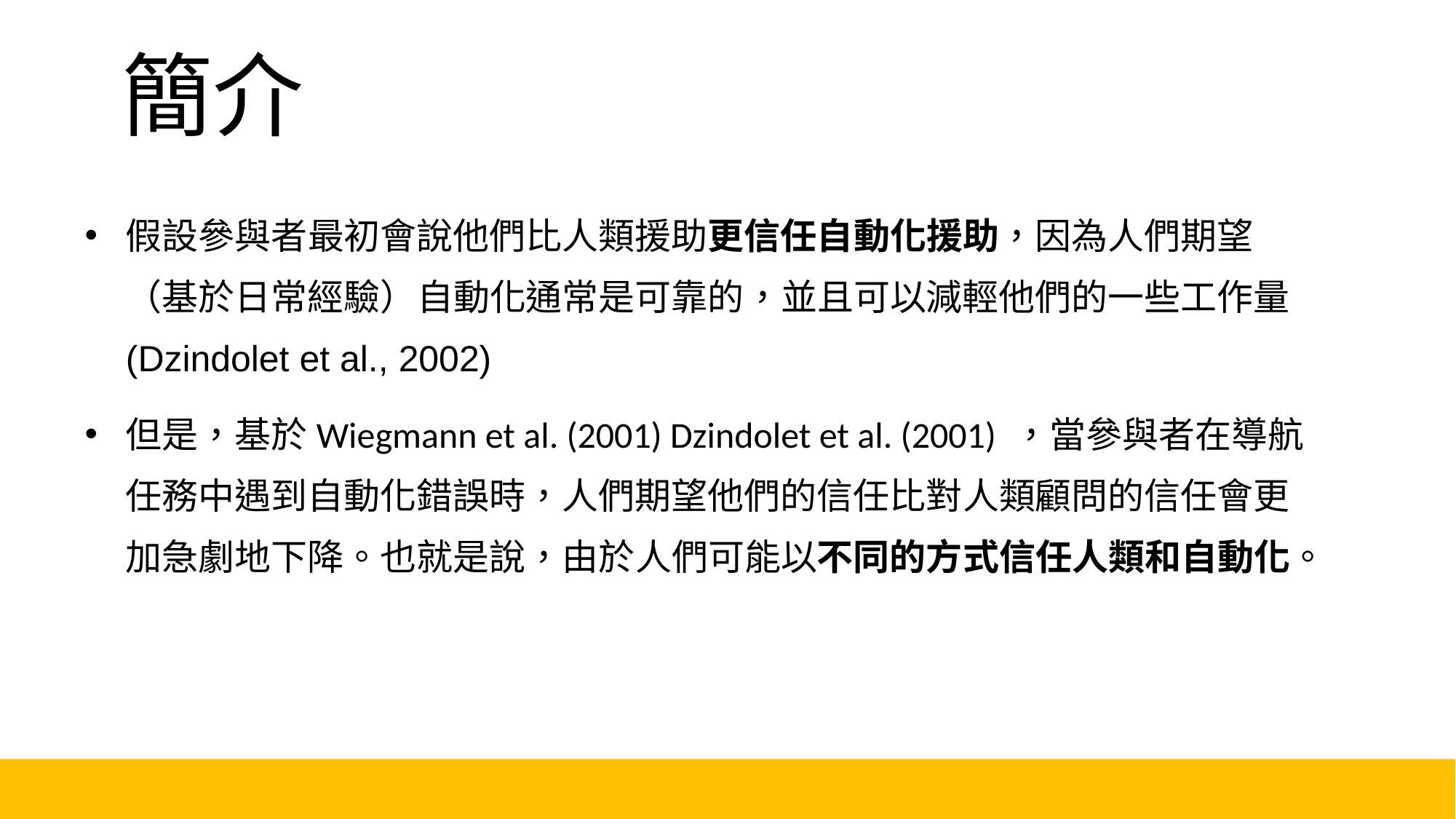

# 簡介
假設參與者最初會說他們比人類援助更信任自動化援助，因為人們期望（基於日常經驗）自動化通常是可靠的，並且可以減輕他們的一些工作量(Dzindolet et al., 2002)
但是，基於Wiegmann et al. (2001) Dzindolet et al. (2001) ，當參與者在導航任務中遇到自動化錯誤時，人們期望他們的信任比對人類顧問的信任會更加急劇地下降。也就是說，由於人們可能以不同的方式信任人類和自動化。

6